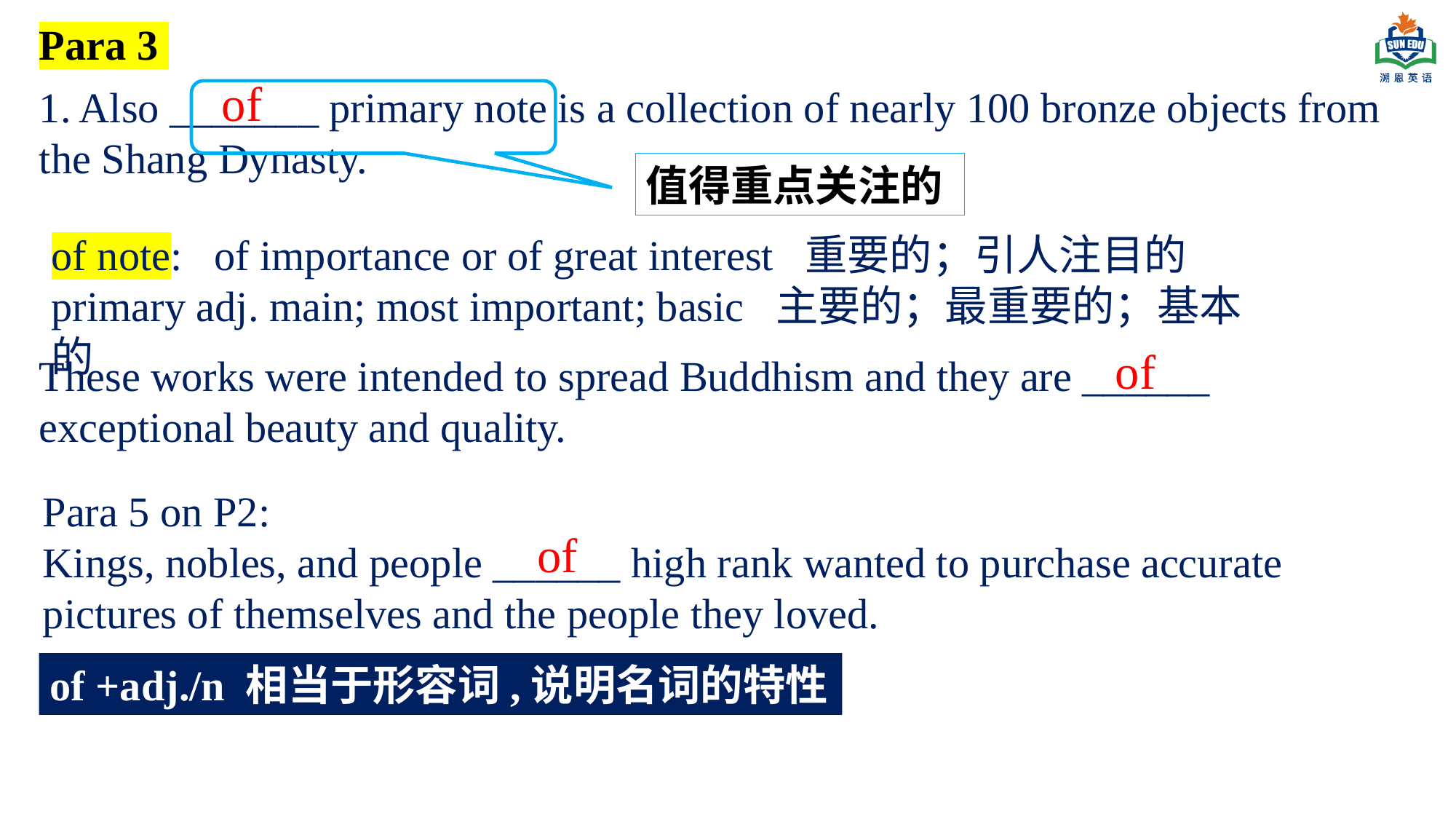

Para 3
of
1. Also _______ primary note is a collection of nearly 100 bronze objects from the Shang Dynasty.

值得重点关注的
of note:   of importance or of great interest  重要的；引人注目的
primary adj. main; most important; basic  主要的；最重要的；基本的
of
These works were intended to spread Buddhism and they are ______ exceptional beauty and quality.
Para 5 on P2:
Kings, nobles, and people ______ high rank wanted to purchase accurate pictures of themselves and the people they loved.
of
of +adj./n 相当于形容词,说明名词的特性